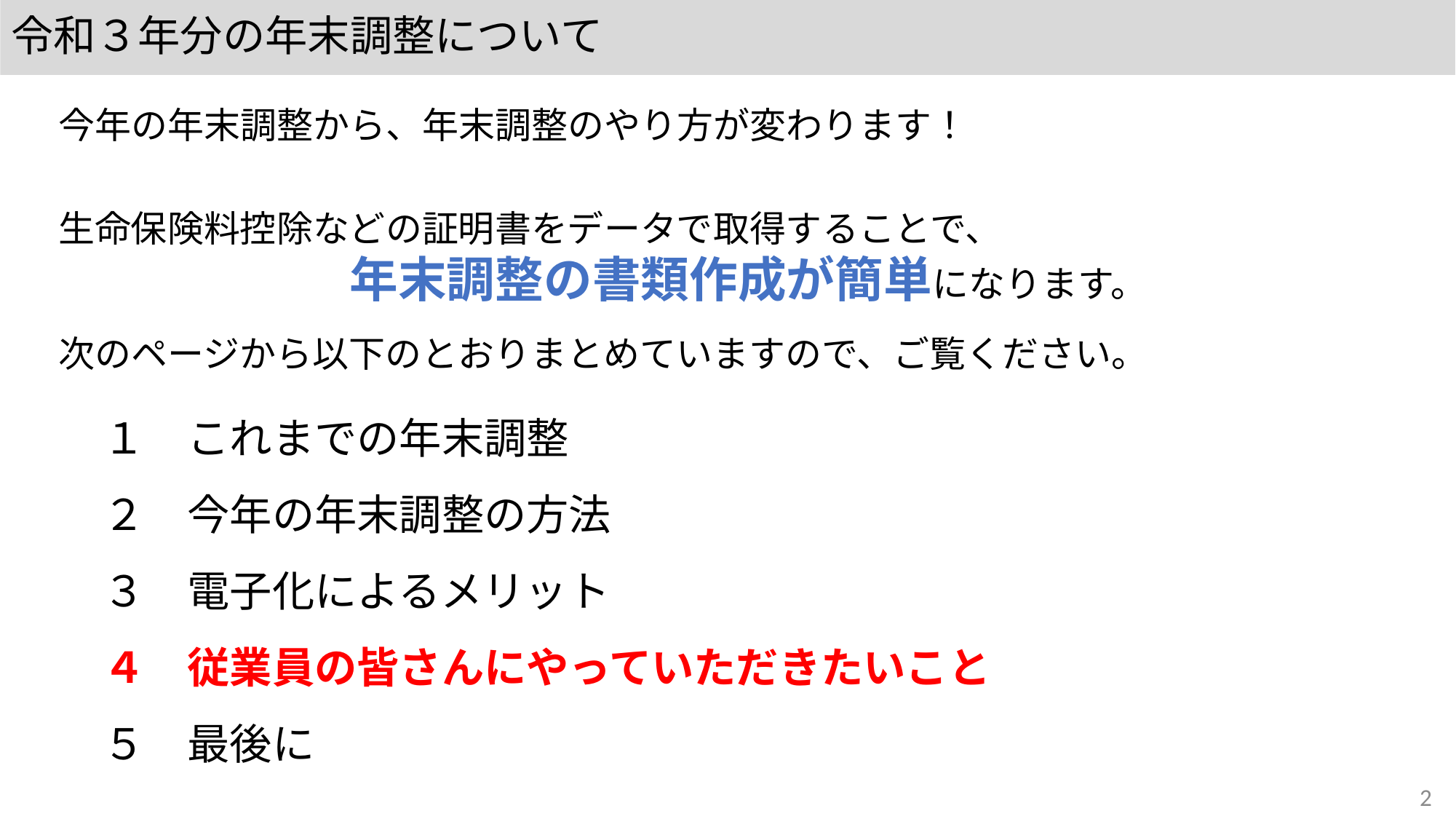

令和３年分の年末調整について
今年の年末調整から、年末調整のやり方が変わります！
生命保険料控除などの証明書をデータで取得することで、
　　　　　　年末調整の書類作成が簡単になります。
次のページから以下のとおりまとめていますので、ご覧ください。
１　これまでの年末調整
２　今年の年末調整の方法
３　電子化によるメリット
４　従業員の皆さんにやっていただきたいこと
５　最後に
2